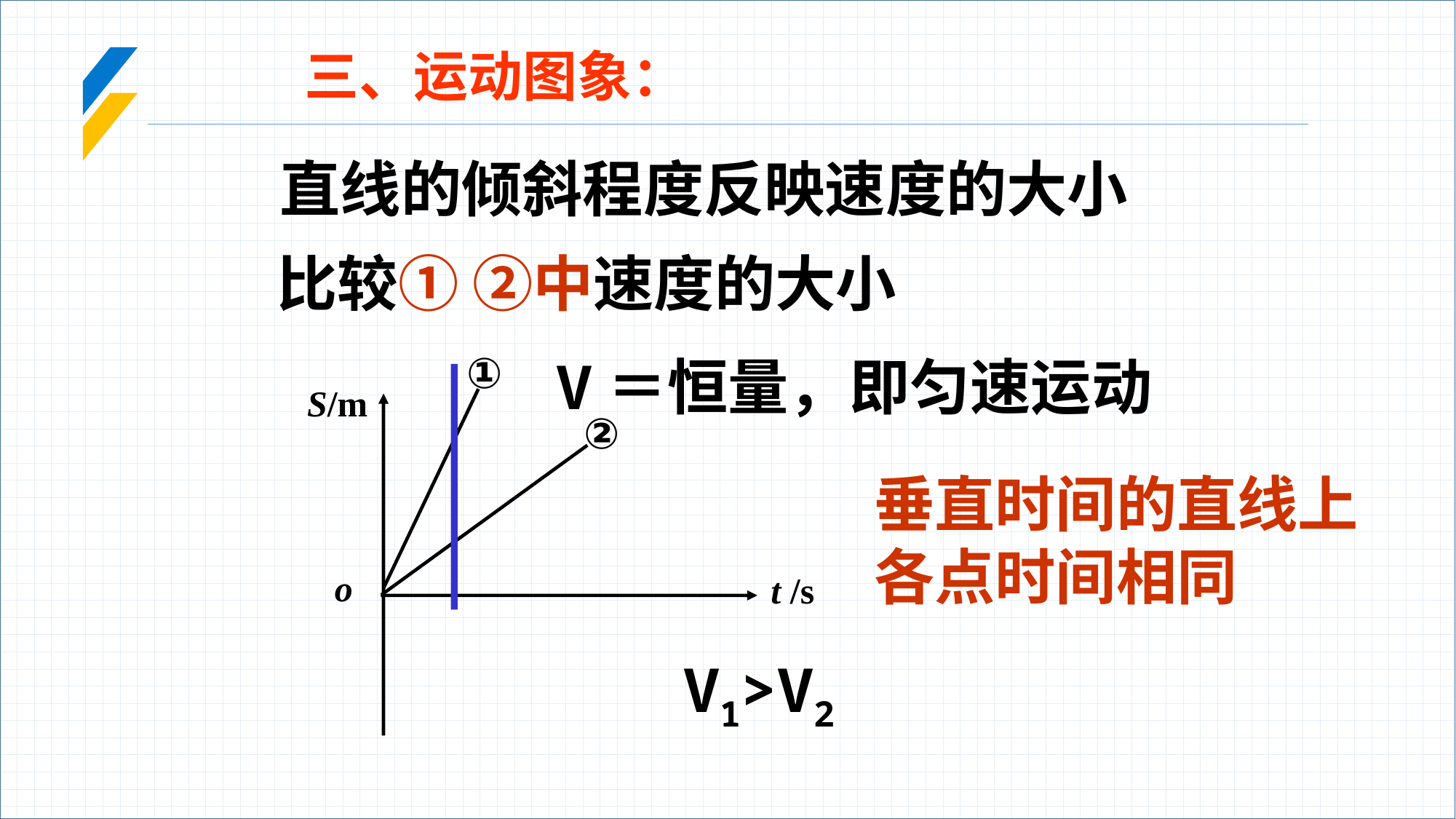

三、运动图象：
直线的倾斜程度反映速度的大小
比较① ②中速度的大小
①
S/m

o
t /s

②
V＝恒量，即匀速运动

垂直时间的直线上各点时间相同
V1>V2